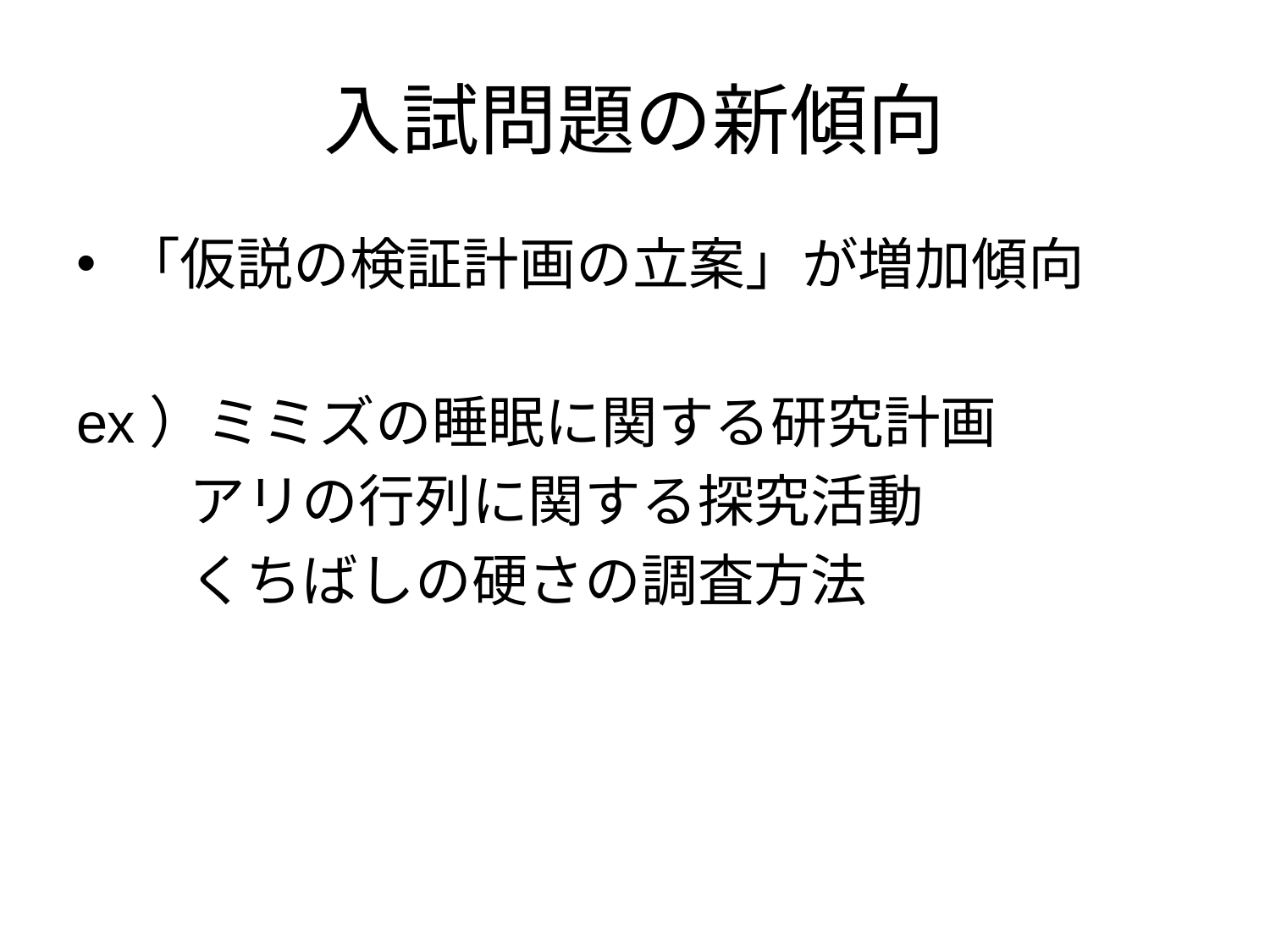

# 入試問題の新傾向
「仮説の検証計画の立案」が増加傾向

ex）ミミズの睡眠に関する研究計画
　　アリの行列に関する探究活動
　　くちばしの硬さの調査方法